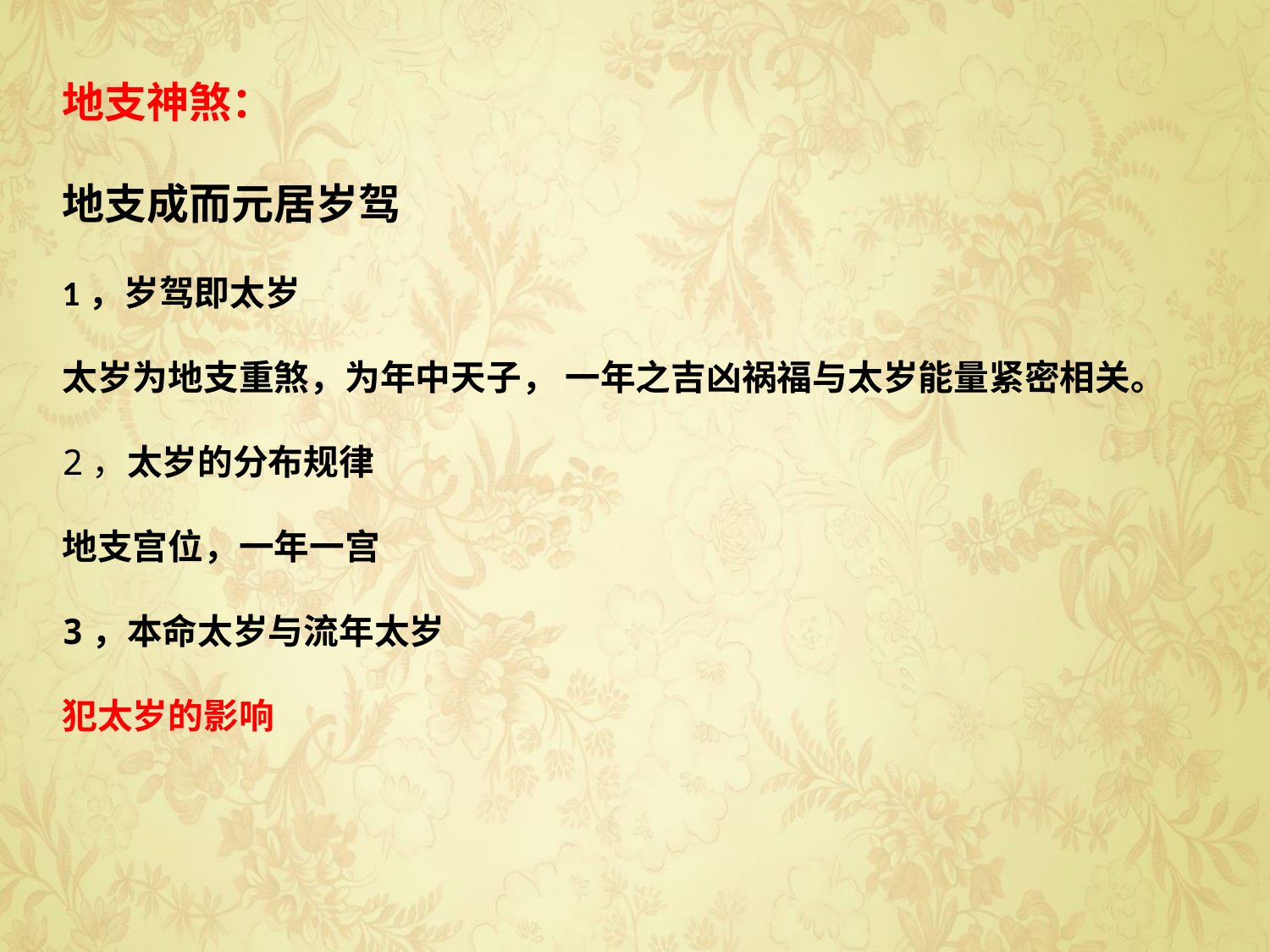

地支神煞：

地支成而元居岁驾

1，岁驾即太岁

太岁为地支重煞，为年中天子， 一年之吉凶祸福与太岁能量紧密相关。

2，太岁的分布规律

地支宫位，一年一宫

3，本命太岁与流年太岁

犯太岁的影响